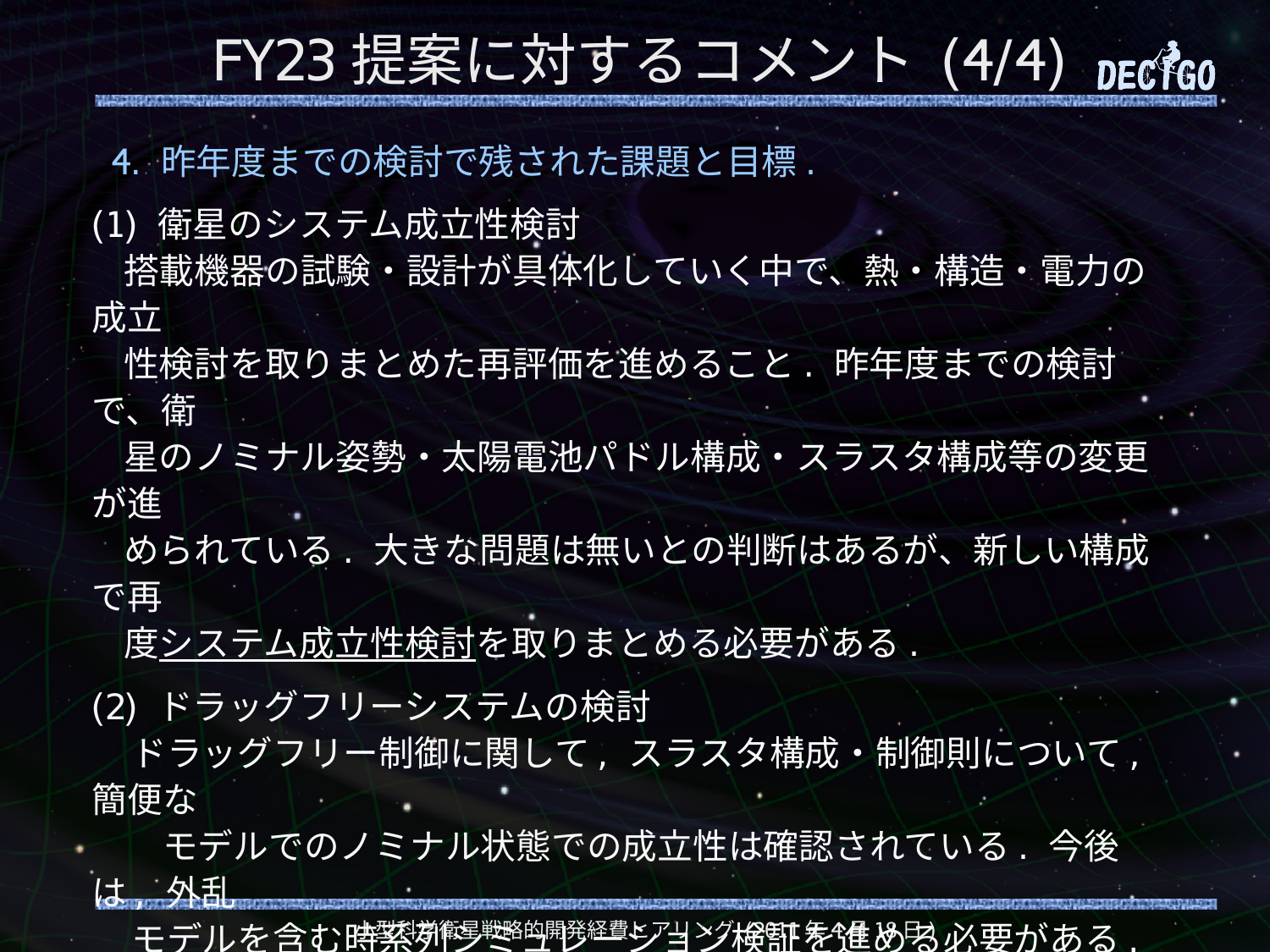

# FY23提案に対するコメント (4/4)
4. 昨年度までの検討で残された課題と目標.
(1) 衛星のシステム成立性検討
   搭載機器の試験・設計が具体化していく中で、熱・構造・電力の成立
   性検討を取りまとめた再評価を進めること. 昨年度までの検討で、衛
   星のノミナル姿勢・太陽電池パドル構成・スラスタ構成等の変更が進
   められている. 大きな問題は無いとの判断はあるが、新しい構成で再
   度システム成立性検討を取りまとめる必要がある.
(2) ドラッグフリーシステムの検討
    ドラッグフリー制御に関して, スラスタ構成・制御則について, 簡便な
　　モデルでのノミナル状態での成立性は確認されている. 今後は, 外乱
    モデルを含む時系列シミュレーション検証を進める必要がある. また,
    初期姿勢補足が容易ではない可能性があり、検討が必要となっている.
(3) 信号処理システム
     SWIMでの宇宙実証・干渉計モジュールの制御など、信号処理システ
　　ムの実証は進められている. その構成を具体化していく必要がある.
小型科学衛星戦略的開発経費ヒアリング (2011年4月18日)